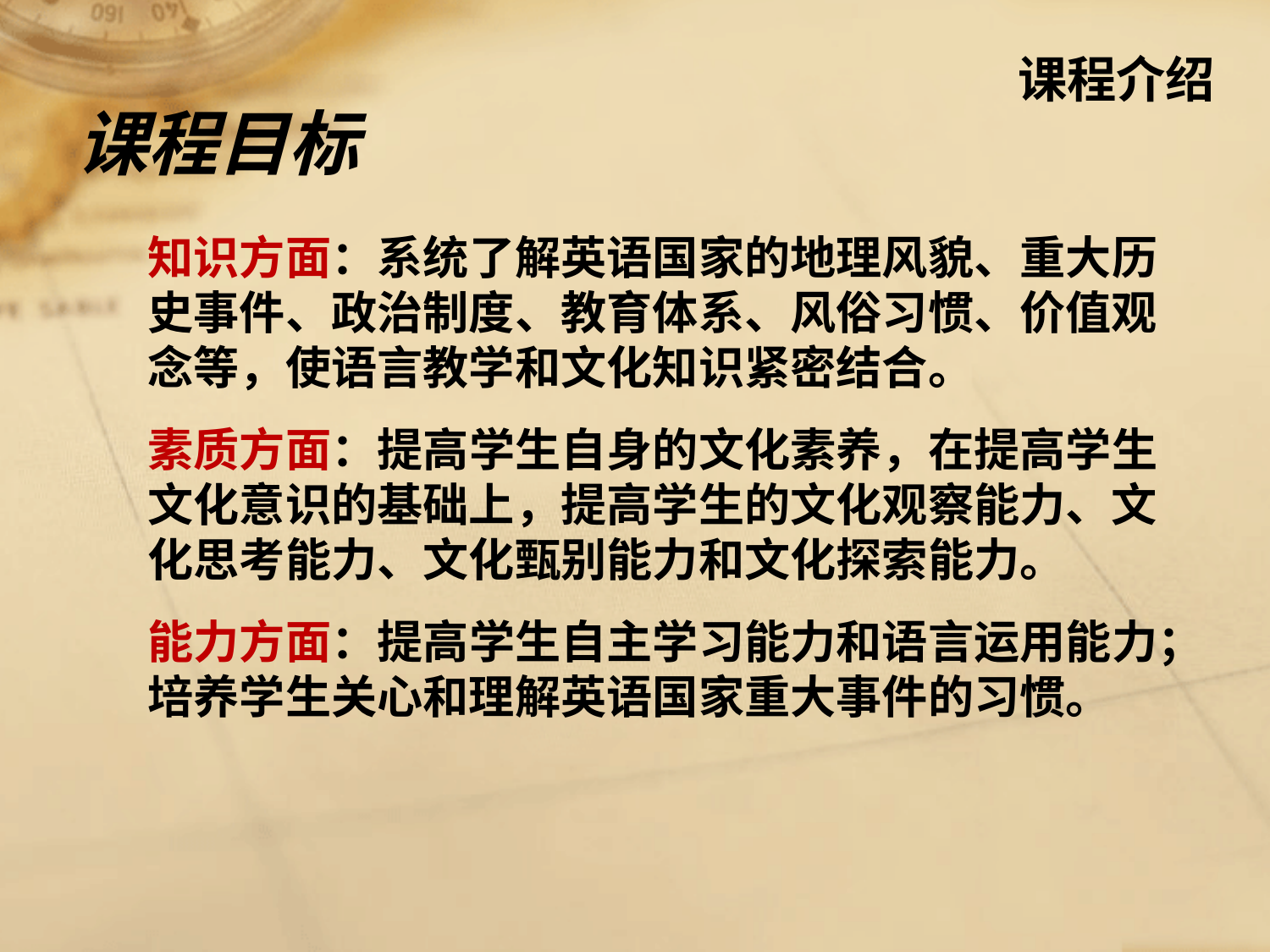

# 课程介绍
课程目标
知识方面：系统了解英语国家的地理风貌、重大历史事件、政治制度、教育体系、风俗习惯、价值观念等，使语言教学和文化知识紧密结合。
素质方面：提高学生自身的文化素养，在提高学生文化意识的基础上，提高学生的文化观察能力、文化思考能力、文化甄别能力和文化探索能力。
能力方面：提高学生自主学习能力和语言运用能力；培养学生关心和理解英语国家重大事件的习惯。